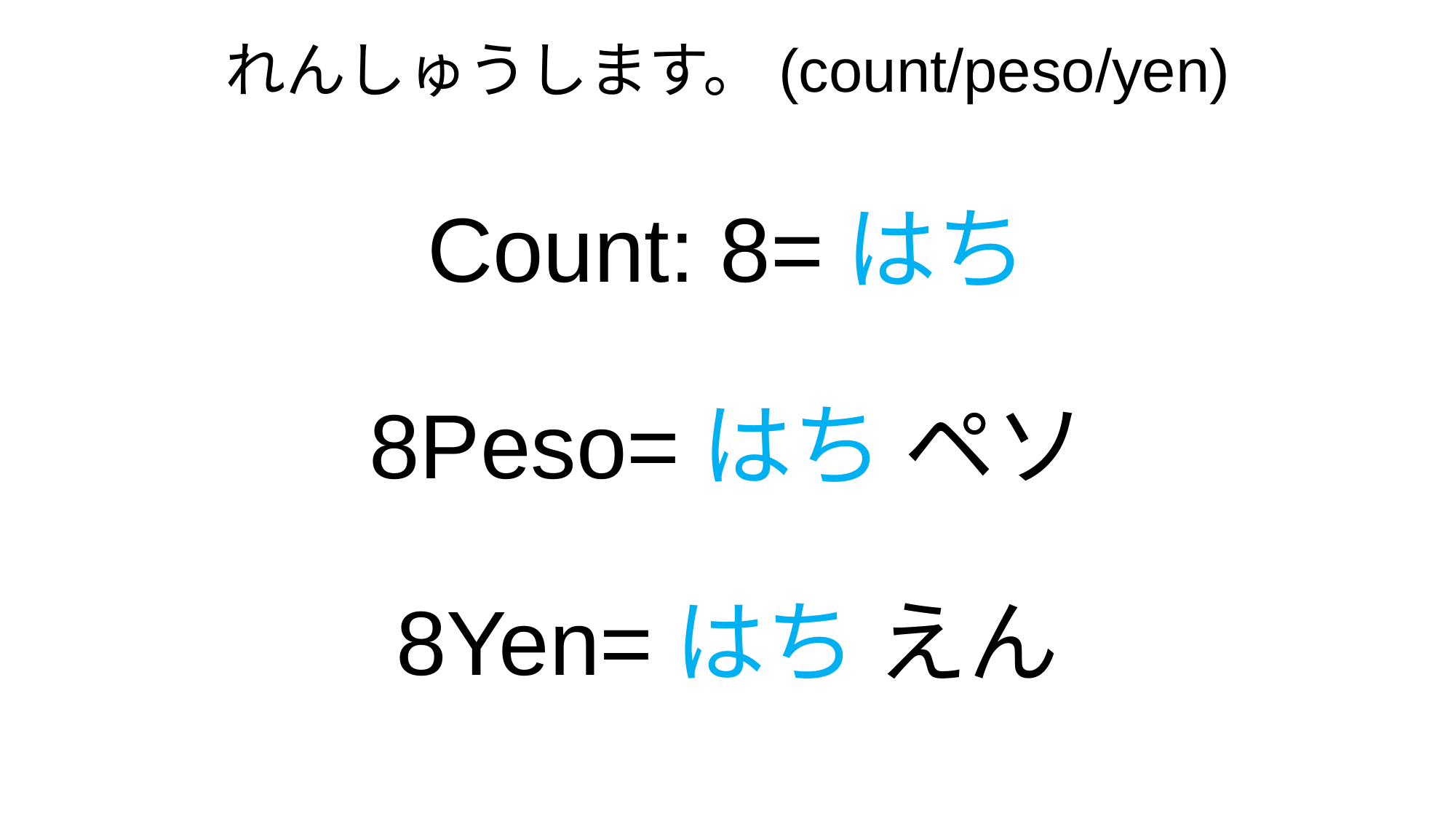

# れんしゅうします。(count/peso/yen) Count: 8=はち 8Peso=はち ペソ 8Yen=はち えん